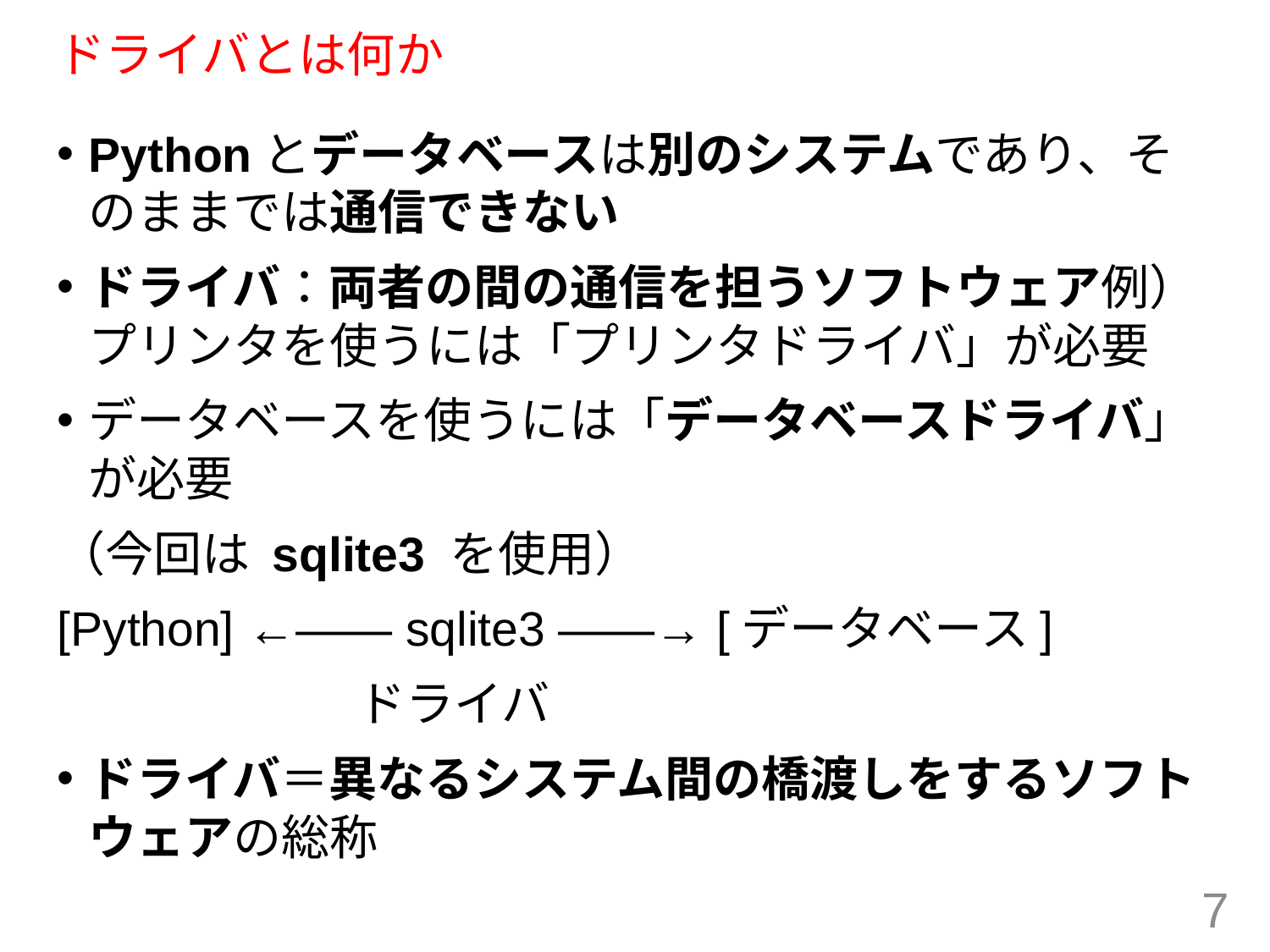

# ドライバとは何か
Pythonとデータベースは別のシステムであり、そのままでは通信できない
ドライバ：両者の間の通信を担うソフトウェア例）プリンタを使うには「プリンタドライバ」が必要
データベースを使うには「データベースドライバ」が必要
（今回は sqlite3 を使用）
[Python] ←―― sqlite3 ――→ [データベース]
　　　　　　 ドライバ
ドライバ＝異なるシステム間の橋渡しをするソフトウェアの総称
7